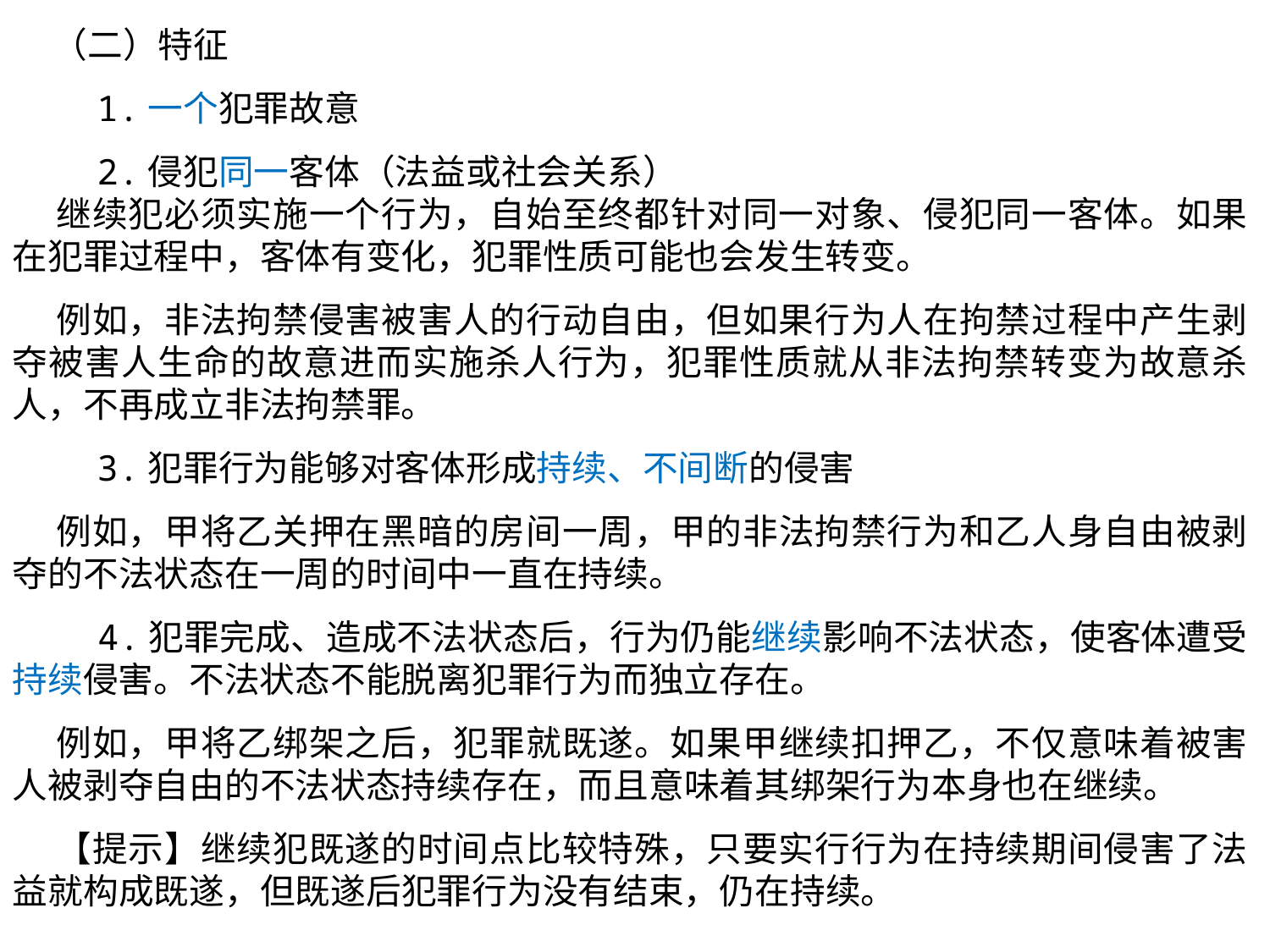

（二）特征

    1.一个犯罪故意

    2.侵犯同一客体（法益或社会关系）
    继续犯必须实施一个行为，自始至终都针对同一对象、侵犯同一客体。如果在犯罪过程中，客体有变化，犯罪性质可能也会发生转变。

    例如，非法拘禁侵害被害人的行动自由，但如果行为人在拘禁过程中产生剥夺被害人生命的故意进而实施杀人行为，犯罪性质就从非法拘禁转变为故意杀人，不再成立非法拘禁罪。

    3.犯罪行为能够对客体形成持续、不间断的侵害

    例如，甲将乙关押在黑暗的房间一周，甲的非法拘禁行为和乙人身自由被剥夺的不法状态在一周的时间中一直在持续。

    4.犯罪完成、造成不法状态后，行为仍能继续影响不法状态，使客体遭受持续侵害。不法状态不能脱离犯罪行为而独立存在。

    例如，甲将乙绑架之后，犯罪就既遂。如果甲继续扣押乙，不仅意味着被害人被剥夺自由的不法状态持续存在，而且意味着其绑架行为本身也在继续。

    【提示】继续犯既遂的时间点比较特殊，只要实行行为在持续期间侵害了法益就构成既遂，但既遂后犯罪行为没有结束，仍在持续。